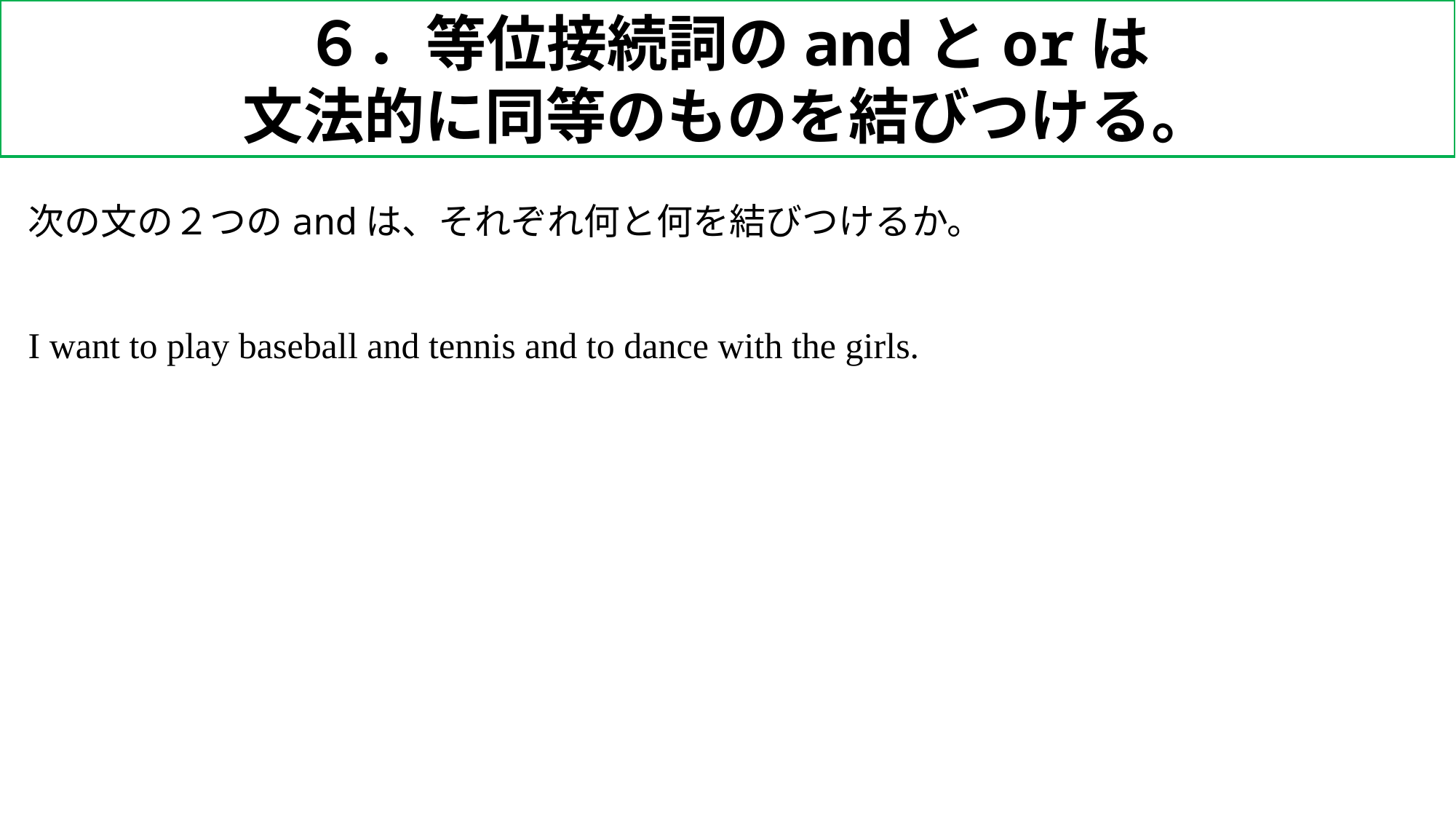

６．等位接続詞のandとorは
文法的に同等のものを結びつける。
次の文の２つのandは、それぞれ何と何を結びつけるか。
I want to play baseball and tennis and to dance with the girls.